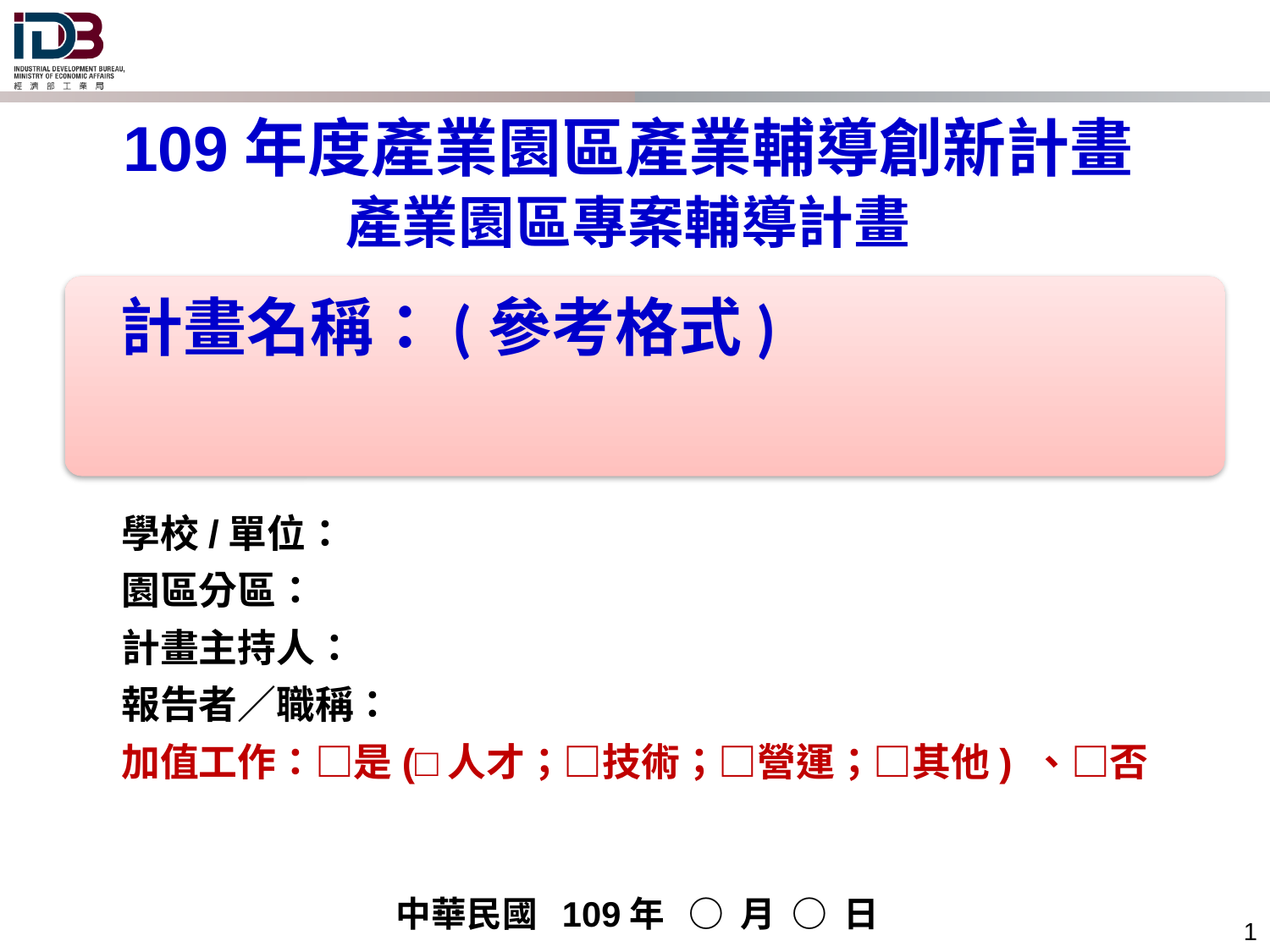

109年度產業園區產業輔導創新計畫
產業園區專案輔導計畫
計畫名稱：(參考格式)
學校/單位：
園區分區：
計畫主持人：
報告者／職稱：
加值工作：□是(□人才；□技術；□營運；□其他) 、□否
中華民國  109年   ○  月  ○  日